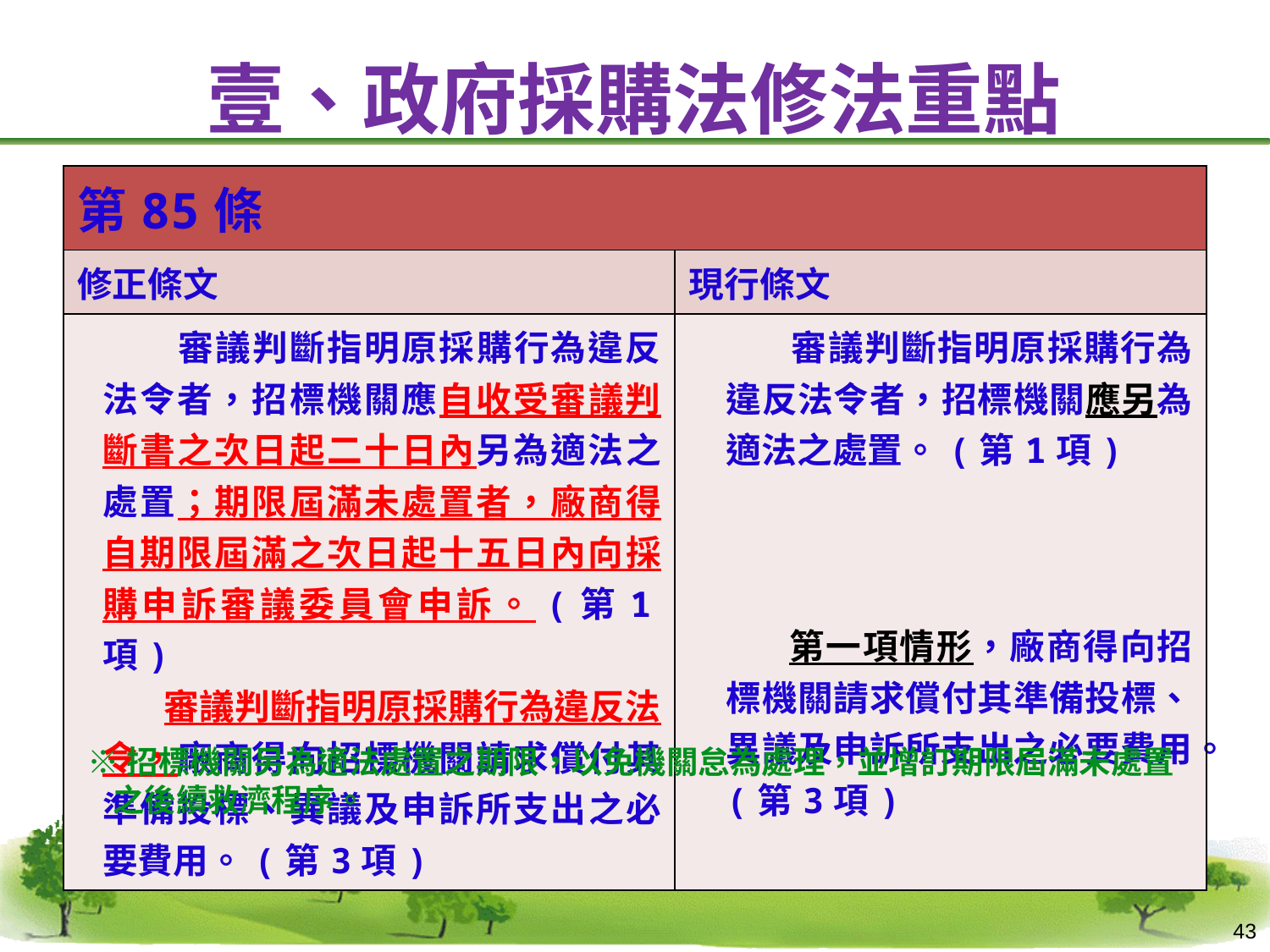

# 壹、政府採購法修法重點
| 第85條 |  |
| --- | --- |
| 修正條文 | 現行條文 |
| 審議判斷指明原採購行為違反法令者，招標機關應自收受審議判斷書之次日起二十日內另為適法之處置；期限屆滿未處置者，廠商得自期限屆滿之次日起十五日內向採購申訴審議委員會申訴。(第1項) 審議判斷指明原採購行為違反法令，廠商得向招標機關請求償付其準備投標、異議及申訴所支出之必要費用。(第3項) | 審議判斷指明原採購行為違反法令者，招標機關應另為適法之處置。(第1項) 第一項情形，廠商得向招標機關請求償付其準備投標、異議及申訴所支出之必要費用。(第3項) |
※招標機關另為適法處置之期限，以免機關怠為處理，並增訂期限屆滿未處置之後續救濟程序。
43